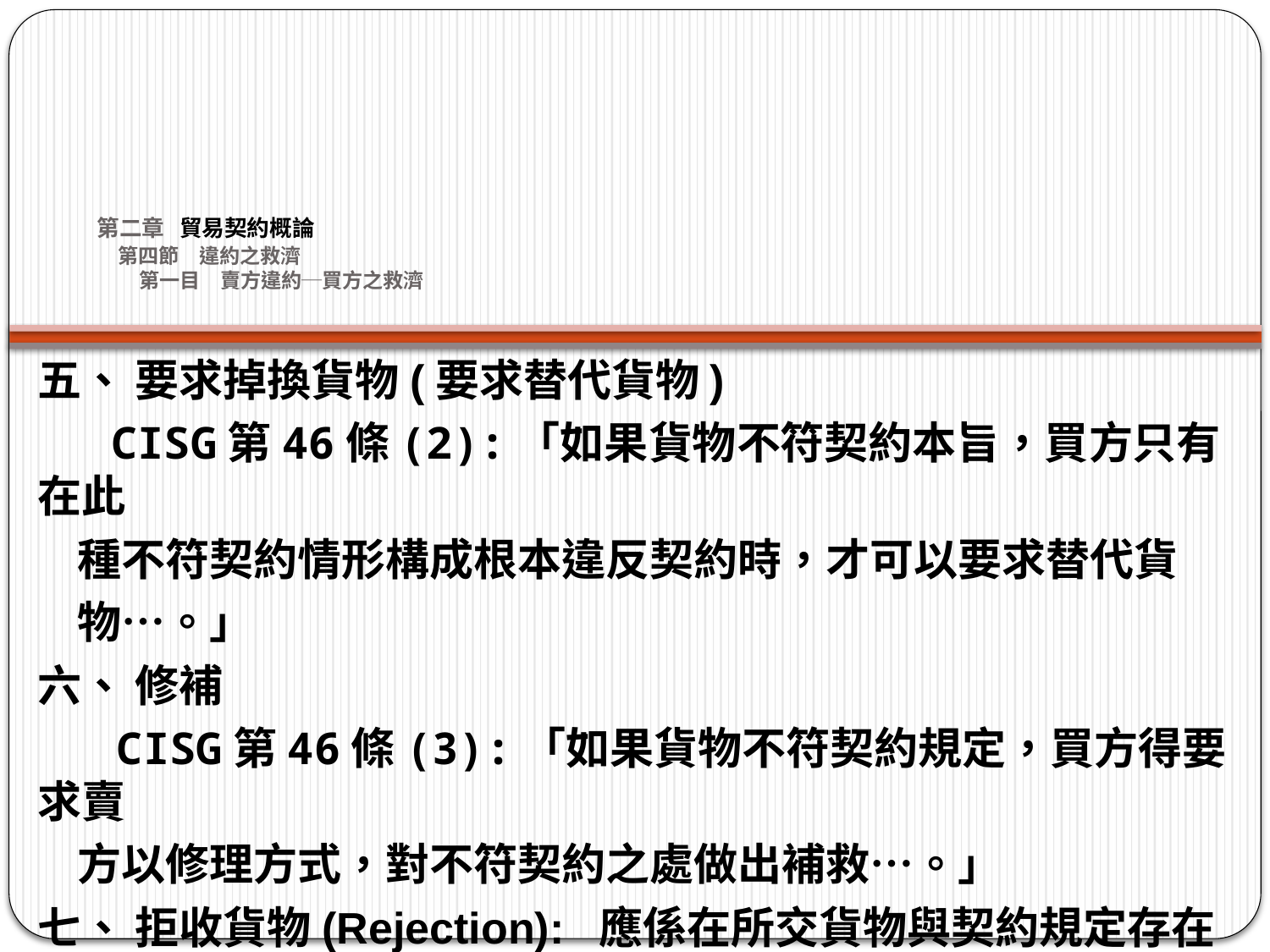

# 第二章   貿易契約概論 第四節　違約之救濟 第一目　賣方違約─買方之救濟
五、 要求掉換貨物(要求替代貨物)
      CISG第46條(2):「如果貨物不符契約本旨，買方只有在此
   種不符契約情形構成根本違反契約時，才可以要求替代貨
   物…。」
六、 修補
   CISG第46條(3):「如果貨物不符契約規定，買方得要求賣
   方以修理方式，對不符契約之處做出補救…。」
七、 拒收貨物(Rejection):  應係在所交貨物與契約規定存在嚴
                                                    重不符下始得拒絕接受貨物。